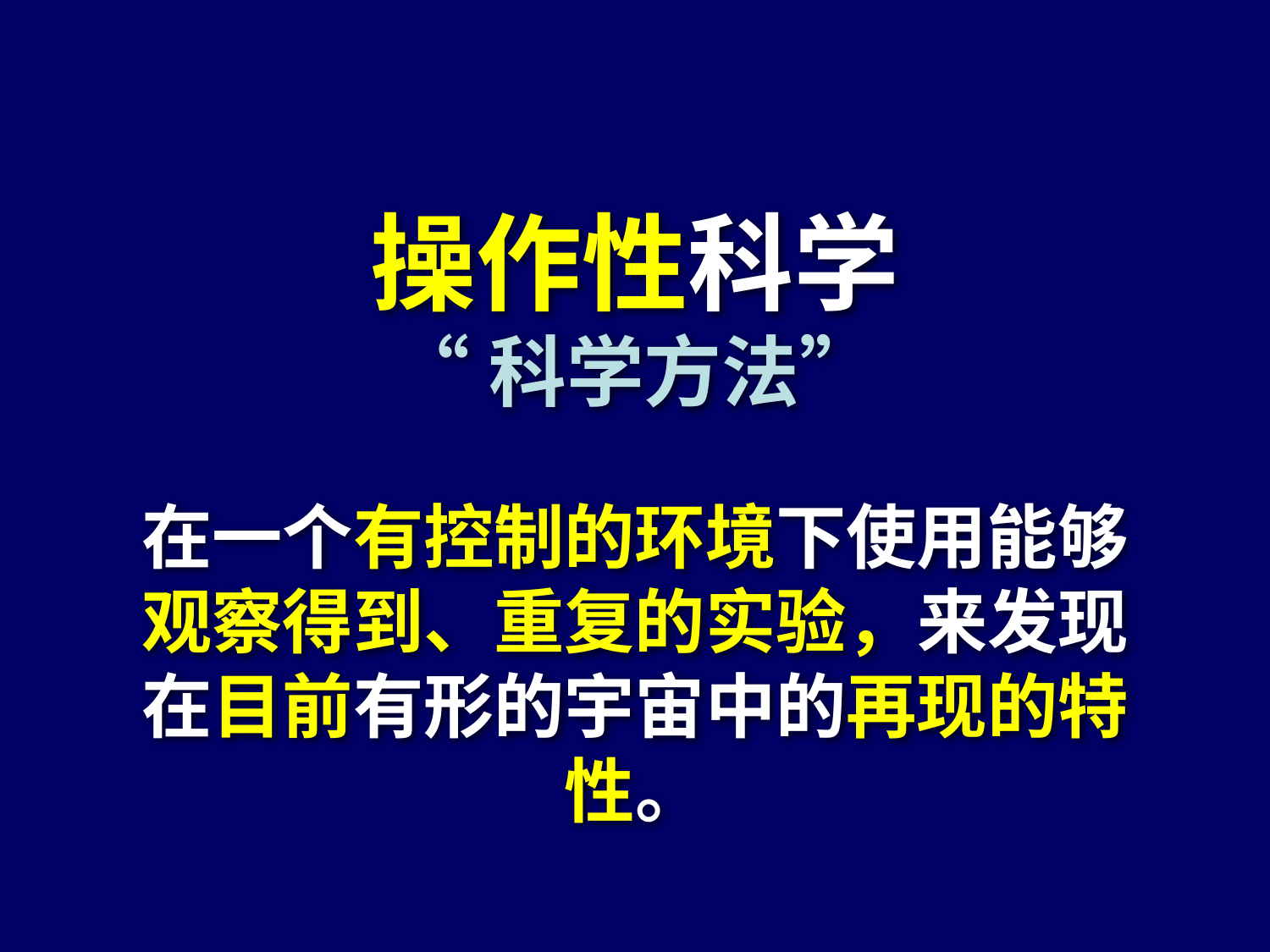

# 为操作性科学下定义
操作性科学
“科学方法”

在一个有控制的环境下使用能够观察得到、重复的实验，来发现在目前有形的宇宙中的再现的特性。